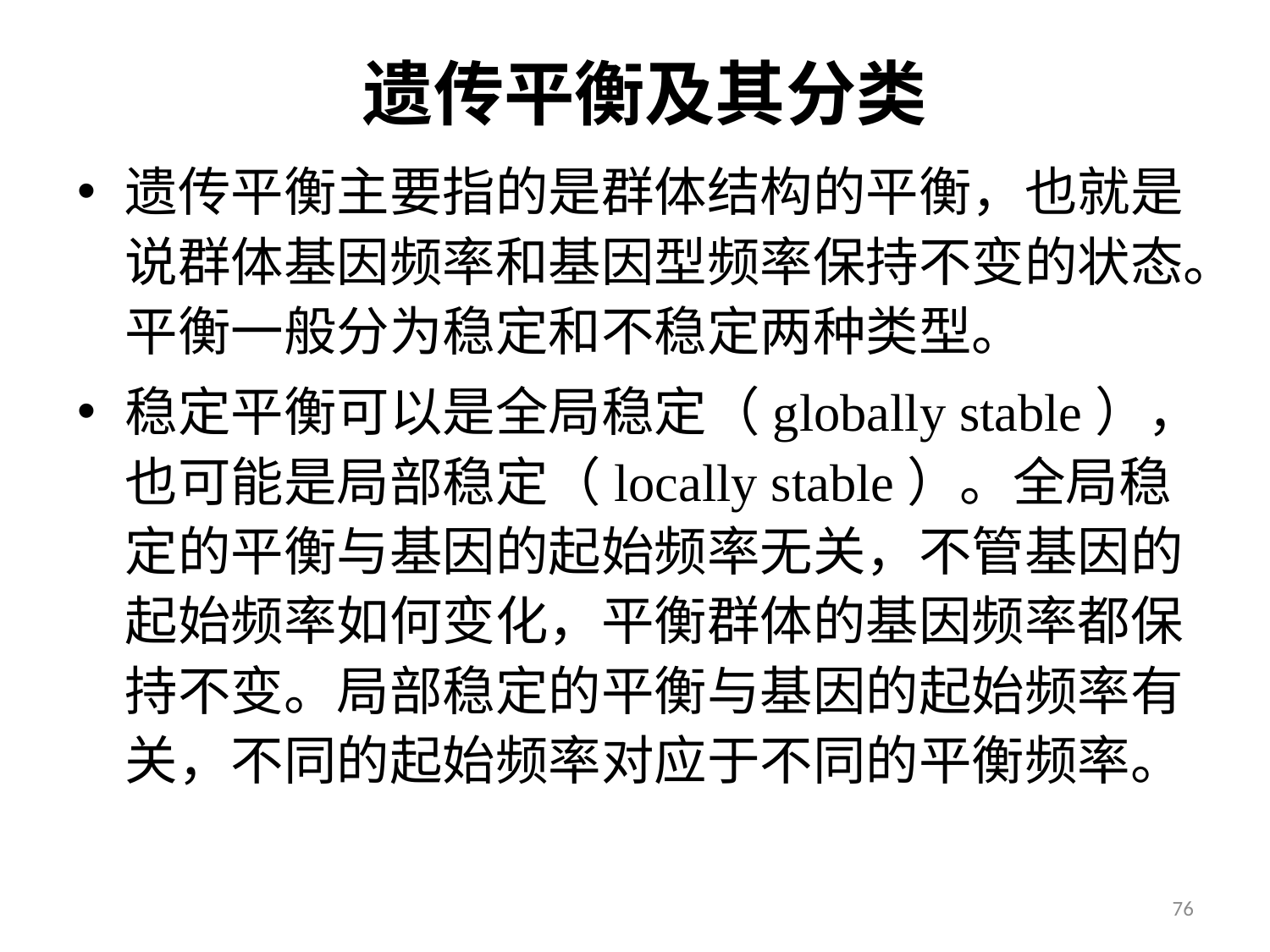

# 遗传平衡及其分类
遗传平衡主要指的是群体结构的平衡，也就是说群体基因频率和基因型频率保持不变的状态。平衡一般分为稳定和不稳定两种类型。
稳定平衡可以是全局稳定（globally stable），也可能是局部稳定（locally stable）。全局稳定的平衡与基因的起始频率无关，不管基因的起始频率如何变化，平衡群体的基因频率都保持不变。局部稳定的平衡与基因的起始频率有关，不同的起始频率对应于不同的平衡频率。
76